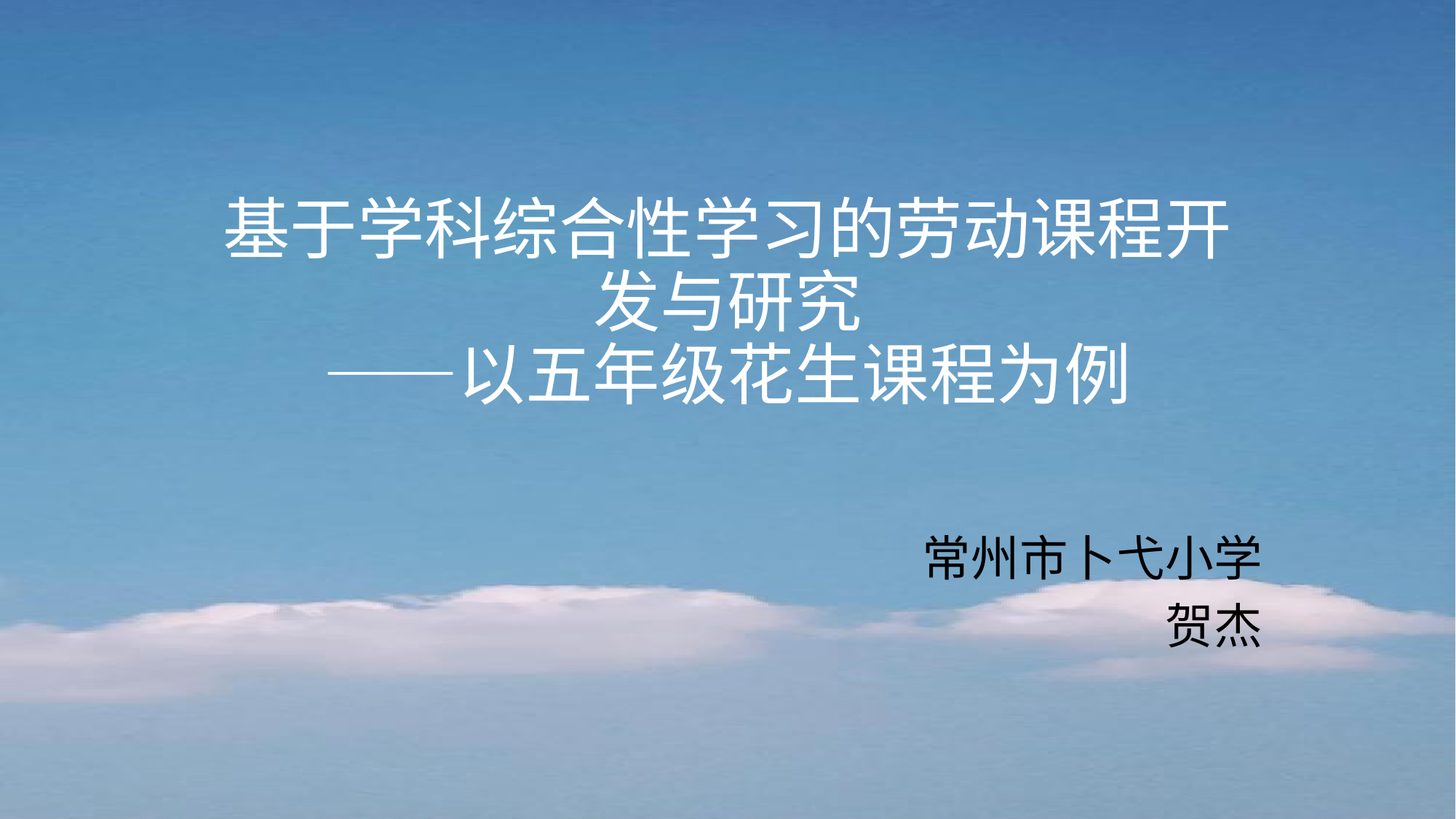

# 基于学科综合性学习的劳动课程开发与研究 ——以五年级花生课程为例
常州市卜弋小学
贺杰